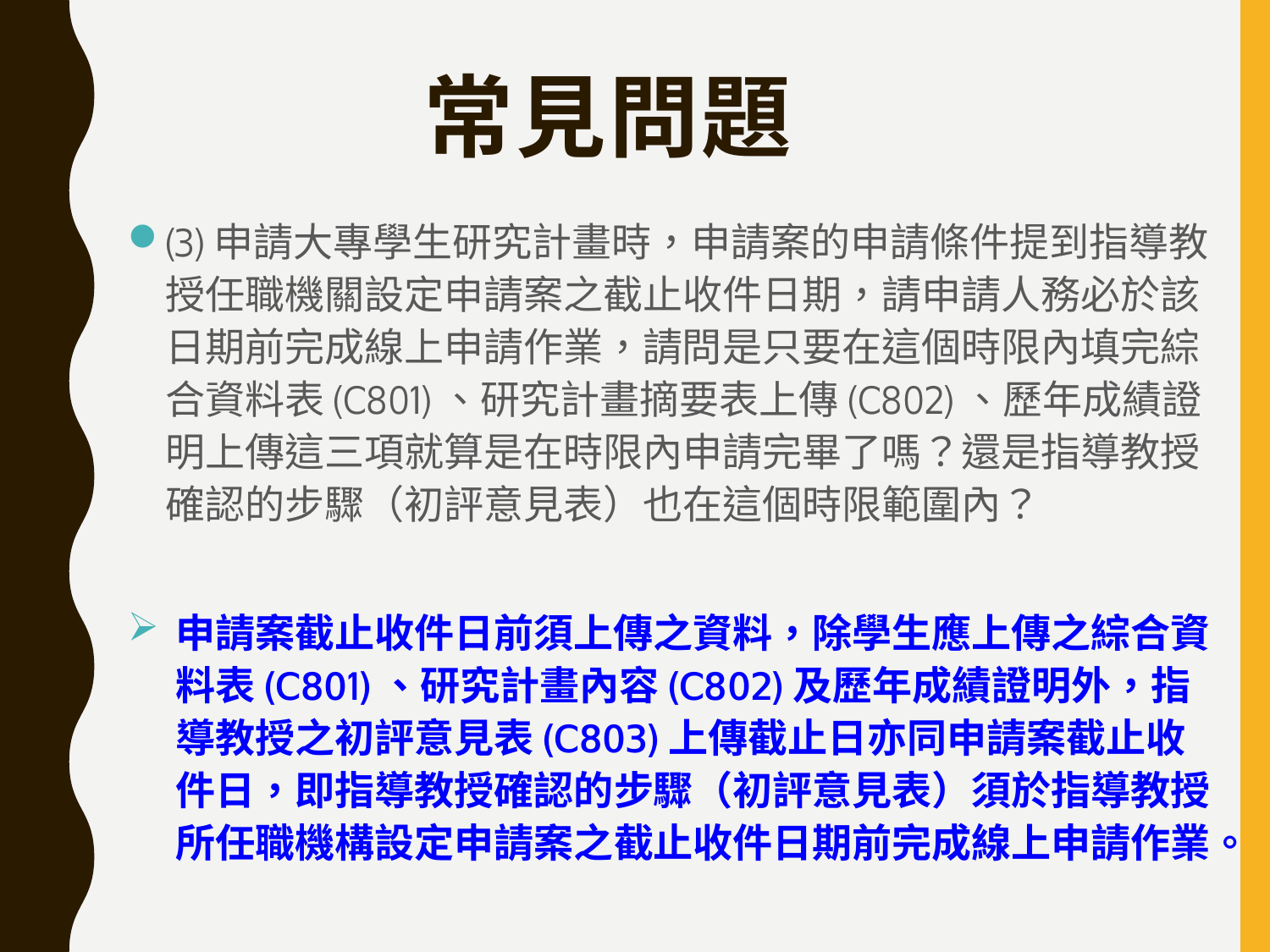

# 常見問題
(3)申請大專學生研究計畫時，申請案的申請條件提到指導教授任職機關設定申請案之截止收件日期，請申請人務必於該日期前完成線上申請作業，請問是只要在這個時限內填完綜合資料表(C801)、研究計畫摘要表上傳(C802)、歷年成績證明上傳這三項就算是在時限內申請完畢了嗎？還是指導教授確認的步驟（初評意見表）也在這個時限範圍內？

申請案截止收件日前須上傳之資料，除學生應上傳之綜合資料表(C801)、研究計畫內容(C802)及歷年成績證明外，指導教授之初評意見表(C803)上傳截止日亦同申請案截止收件日，即指導教授確認的步驟（初評意見表）須於指導教授所任職機構設定申請案之截止收件日期前完成線上申請作業。